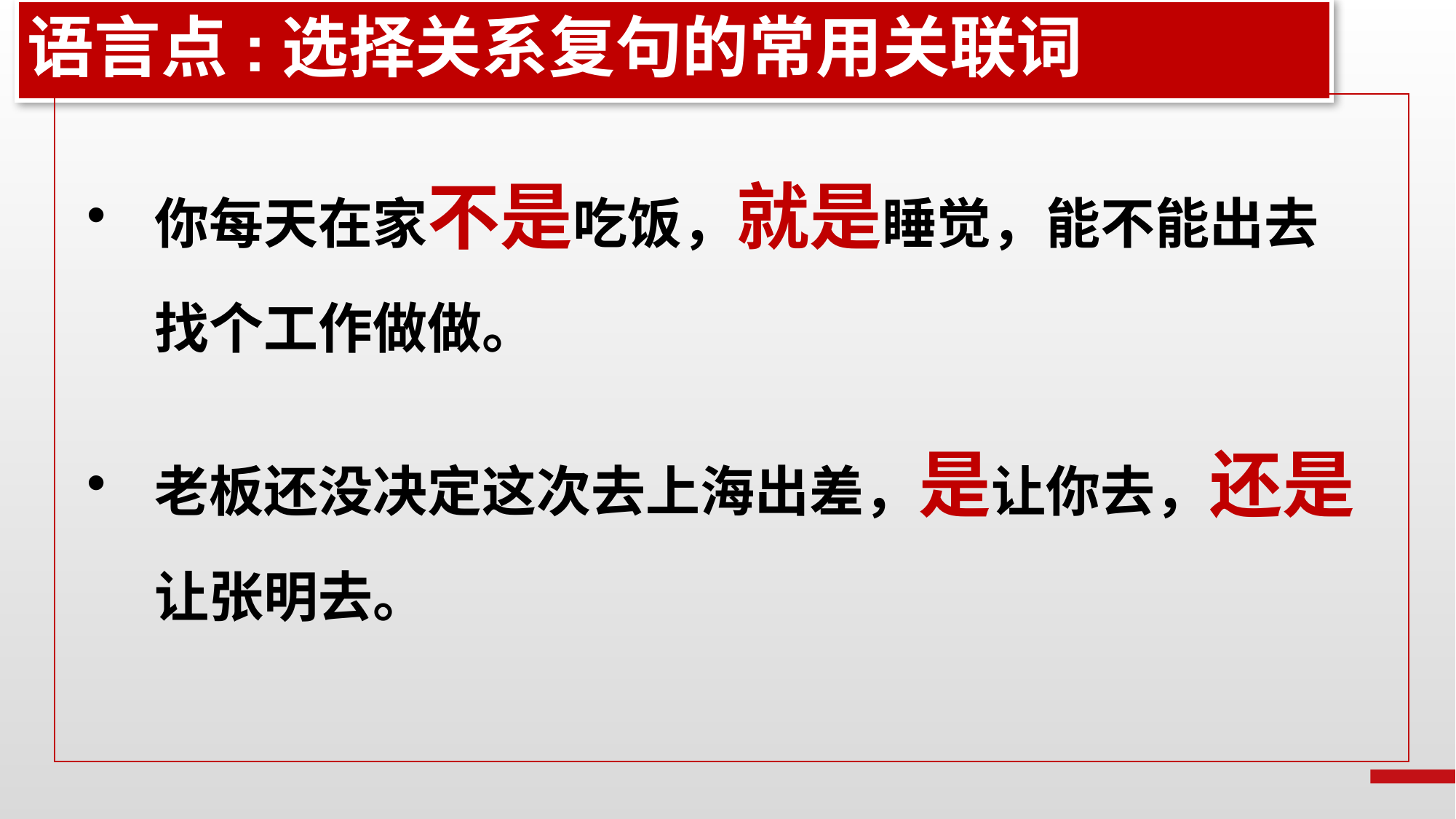

语言点:选择关系复句的常用关联词

你每天在家不是吃饭，就是睡觉，能不能出去找个工作做做。
老板还没决定这次去上海出差，是让你去，还是让张明去。